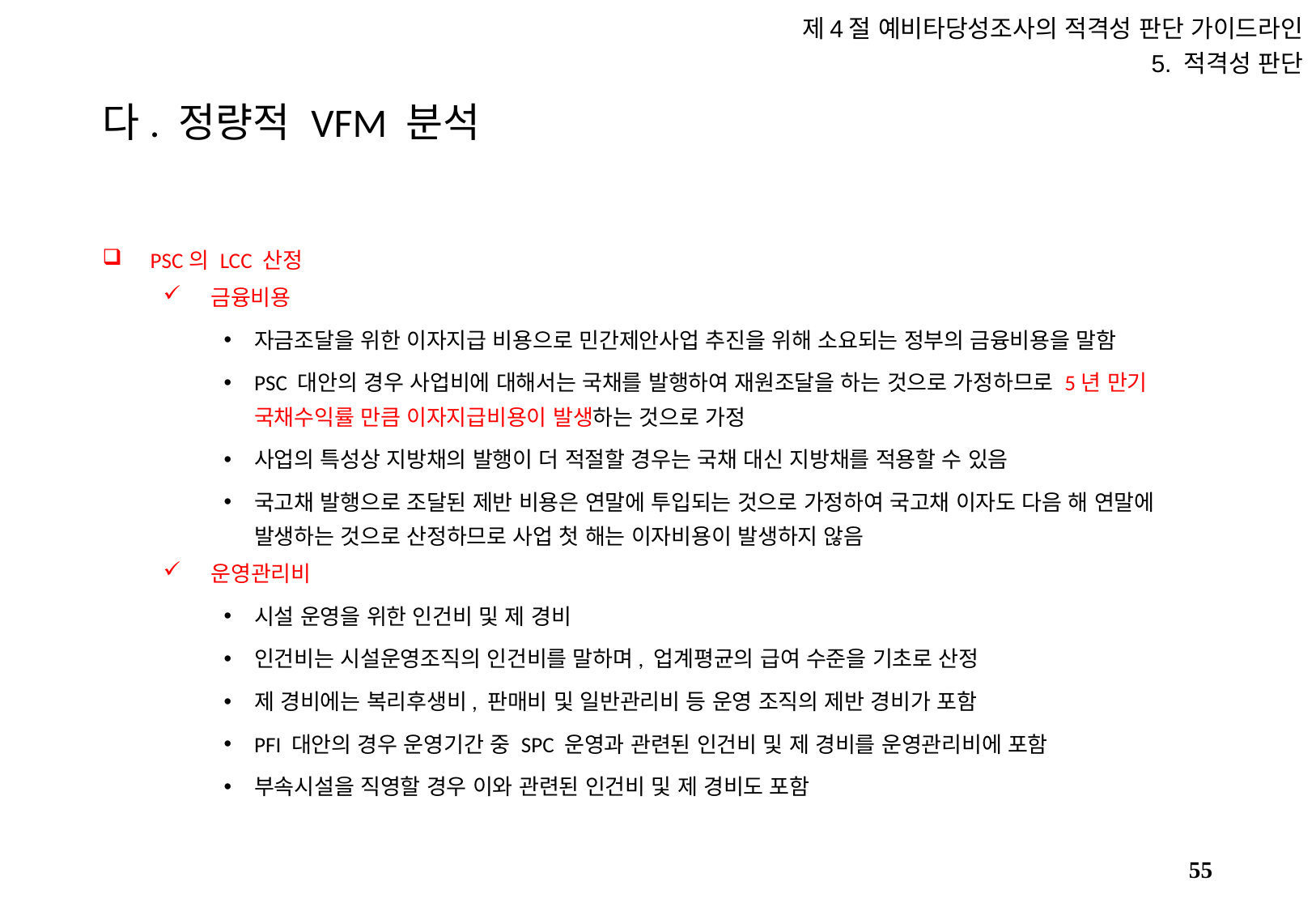

제4절 예비타당성조사의 적격성 판단 가이드라인
5. 적격성 판단
# 다. 정량적 VFM 분석
PSC의 LCC 산정
금융비용
자금조달을 위한 이자지급 비용으로 민간제안사업 추진을 위해 소요되는 정부의 금융비용을 말함
PSC 대안의 경우 사업비에 대해서는 국채를 발행하여 재원조달을 하는 것으로 가정하므로 5년 만기 국채수익률 만큼 이자지급비용이 발생하는 것으로 가정
사업의 특성상 지방채의 발행이 더 적절할 경우는 국채 대신 지방채를 적용할 수 있음
국고채 발행으로 조달된 제반 비용은 연말에 투입되는 것으로 가정하여 국고채 이자도 다음 해 연말에 발생하는 것으로 산정하므로 사업 첫 해는 이자비용이 발생하지 않음
운영관리비
시설 운영을 위한 인건비 및 제 경비
인건비는 시설운영조직의 인건비를 말하며, 업계평균의 급여 수준을 기초로 산정
제 경비에는 복리후생비, 판매비 및 일반관리비 등 운영 조직의 제반 경비가 포함
PFI 대안의 경우 운영기간 중 SPC 운영과 관련된 인건비 및 제 경비를 운영관리비에 포함
부속시설을 직영할 경우 이와 관련된 인건비 및 제 경비도 포함

55